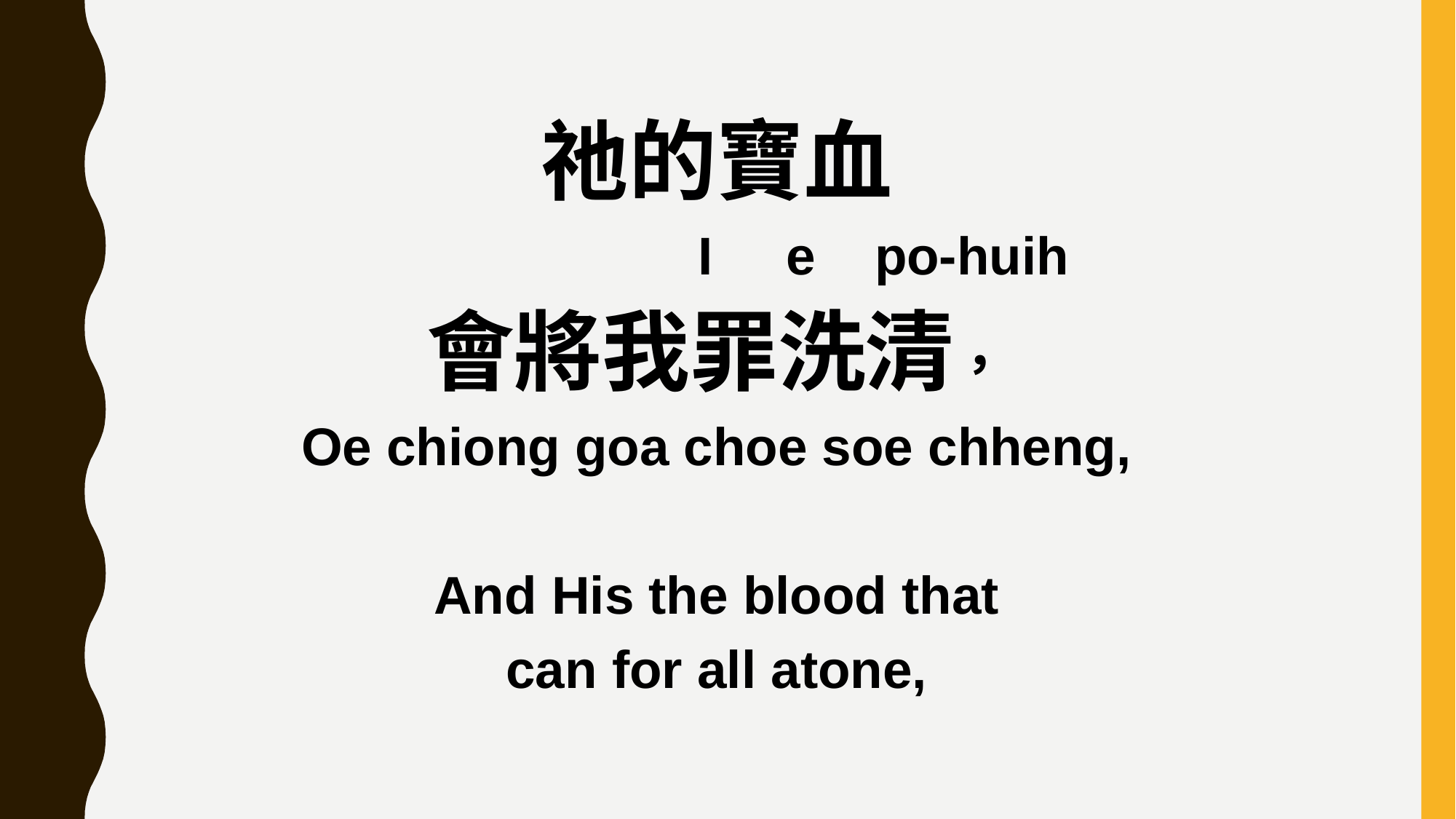

祂的寶血
                                          I     e    po-huih
會將我罪洗清，
Oe chiong goa choe soe chheng,

And His the blood that
can for all atone,